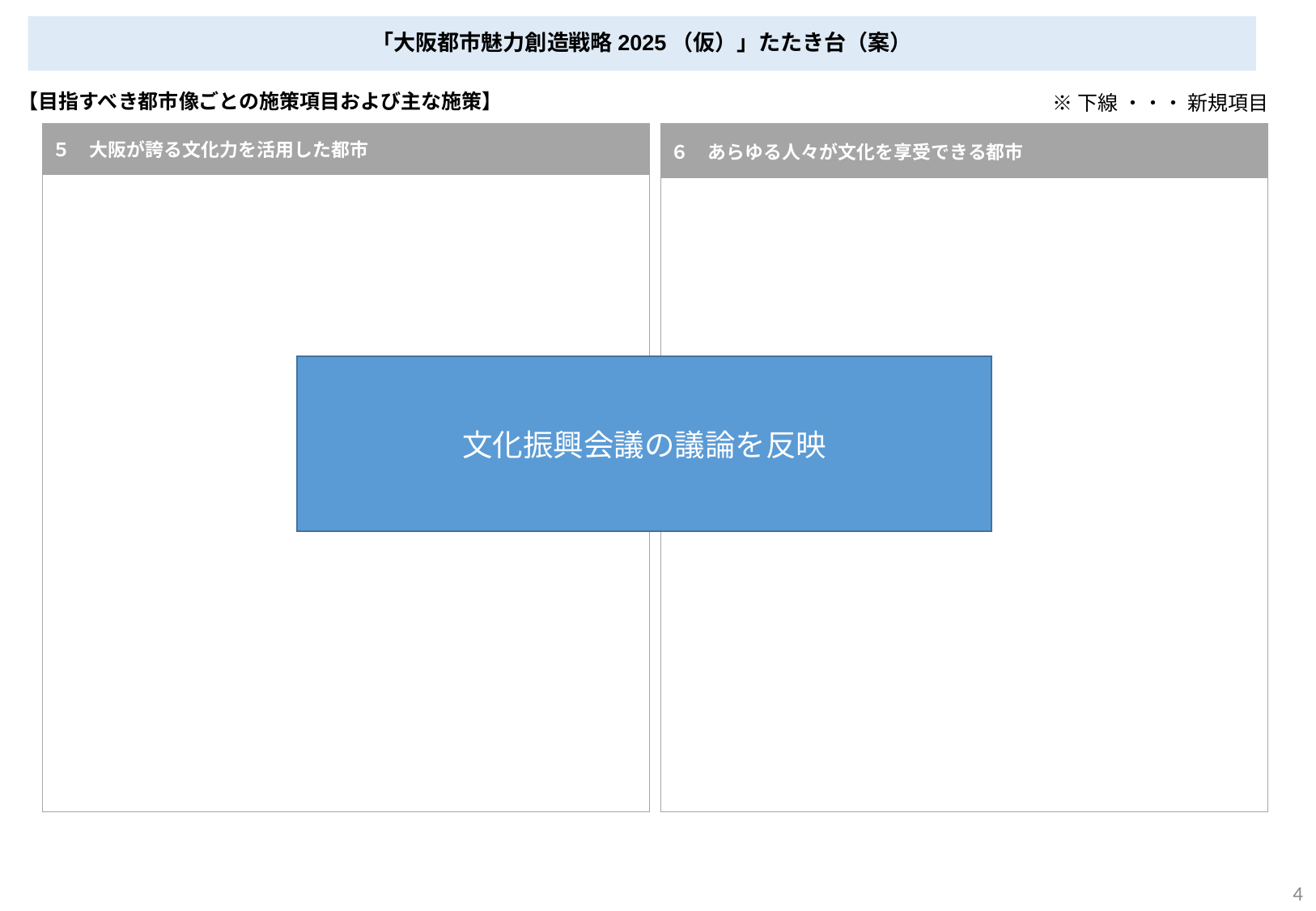

「大阪都市魅力創造戦略2025（仮）」たたき台（案）
【目指すべき都市像ごとの施策項目および主な施策】
※下線 ・・・ 新規項目
| ５　大阪が誇る文化力を活用した都市 |
| --- |
|  |
| ６　あらゆる人々が文化を享受できる都市 |
| --- |
|  |
文化振興会議の議論を反映
4